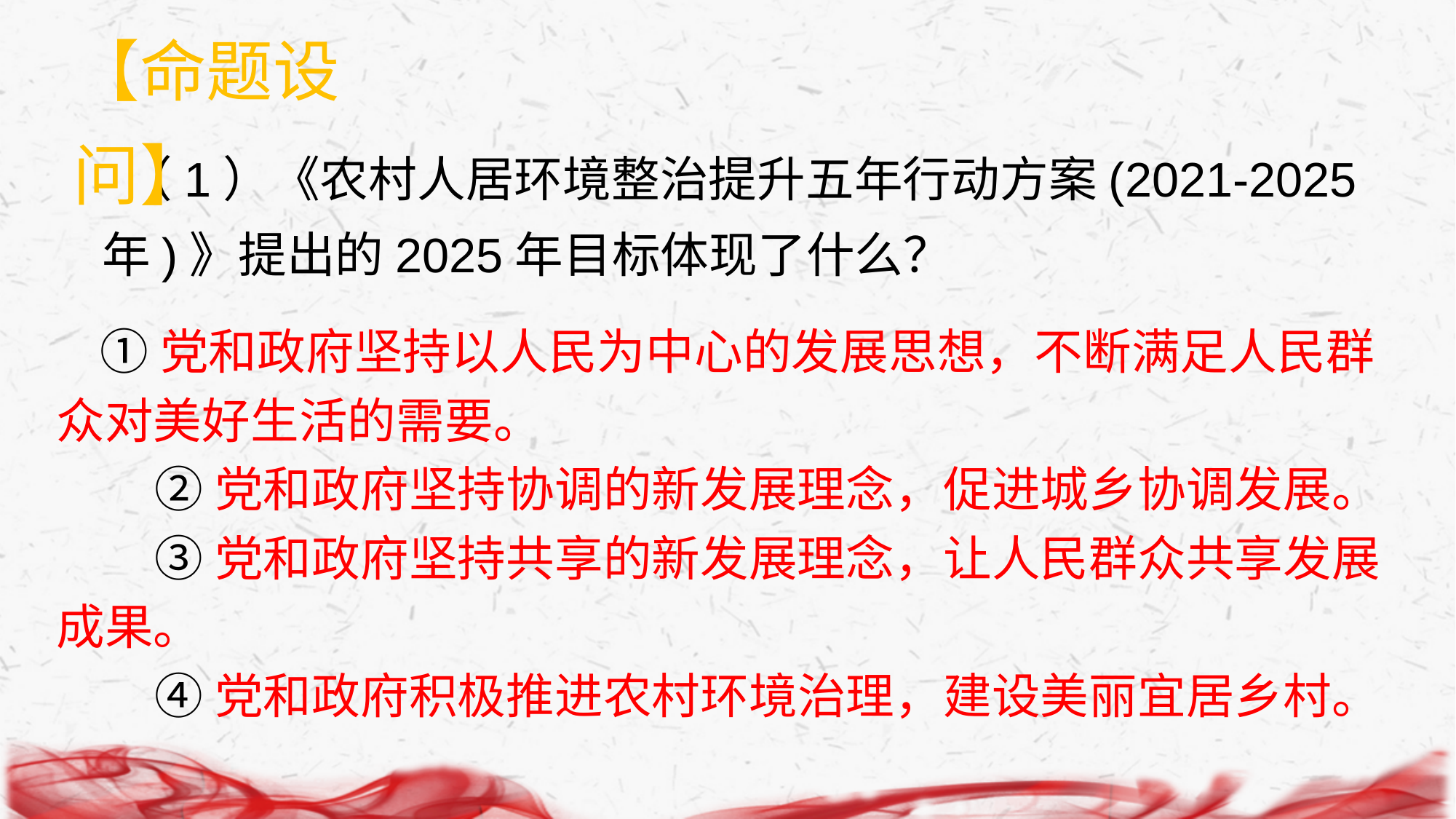

【命题设问】
 （1）《农村人居环境整治提升五年行动方案(2021-2025年)》提出的2025年目标体现了什么？
    ①党和政府坚持以人民为中心的发展思想，不断满足人民群众对美好生活的需要。
         ②党和政府坚持协调的新发展理念，促进城乡协调发展。
         ③党和政府坚持共享的新发展理念，让人民群众共享发展成果。
         ④党和政府积极推进农村环境治理，建设美丽宜居乡村。